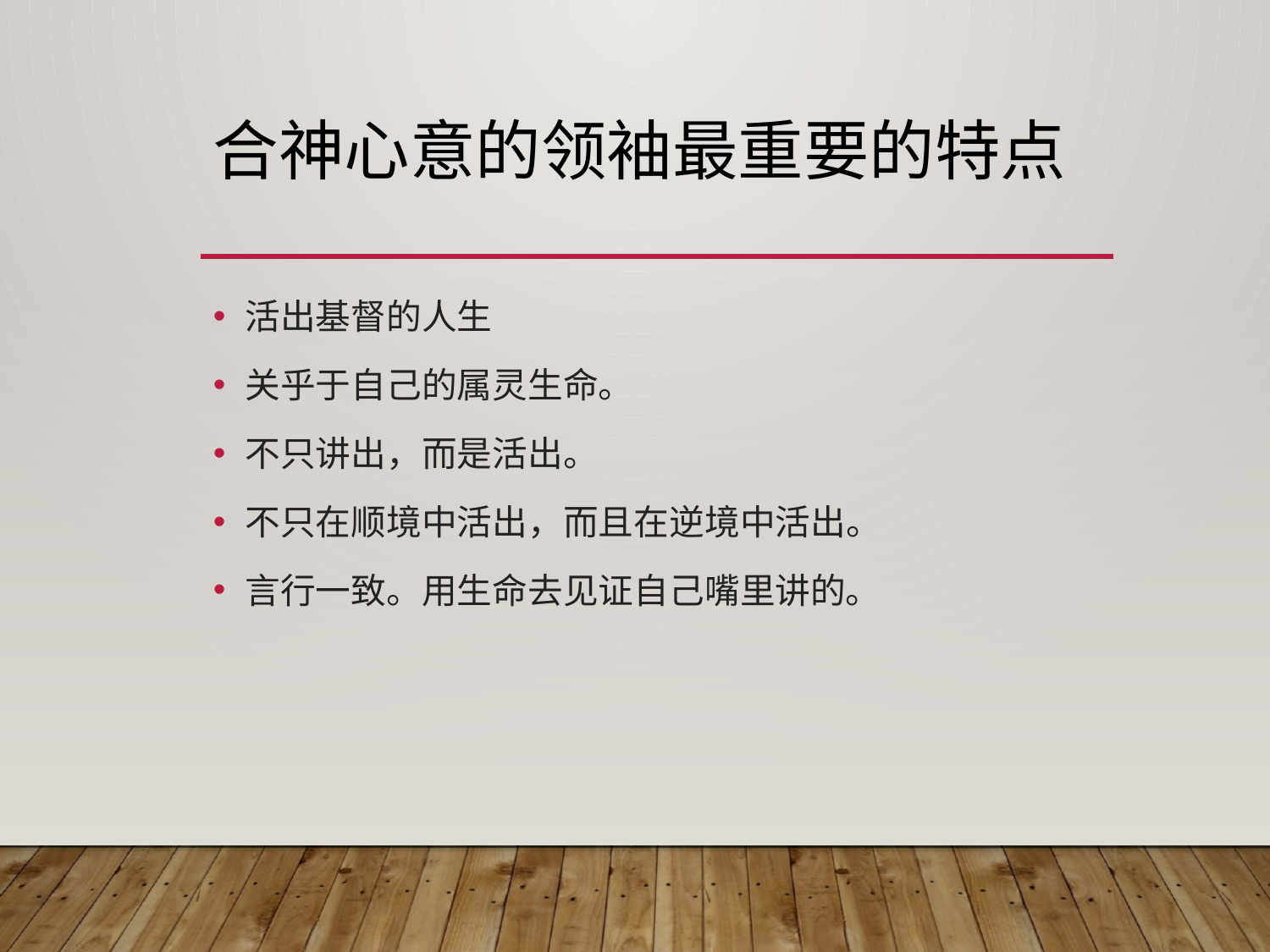

# 合神心意的领袖最重要的特点
活出基督的人生
关乎于自己的属灵生命。
不只讲出，而是活出。
不只在顺境中活出，而且在逆境中活出。
言行一致。用生命去见证自己嘴里讲的。